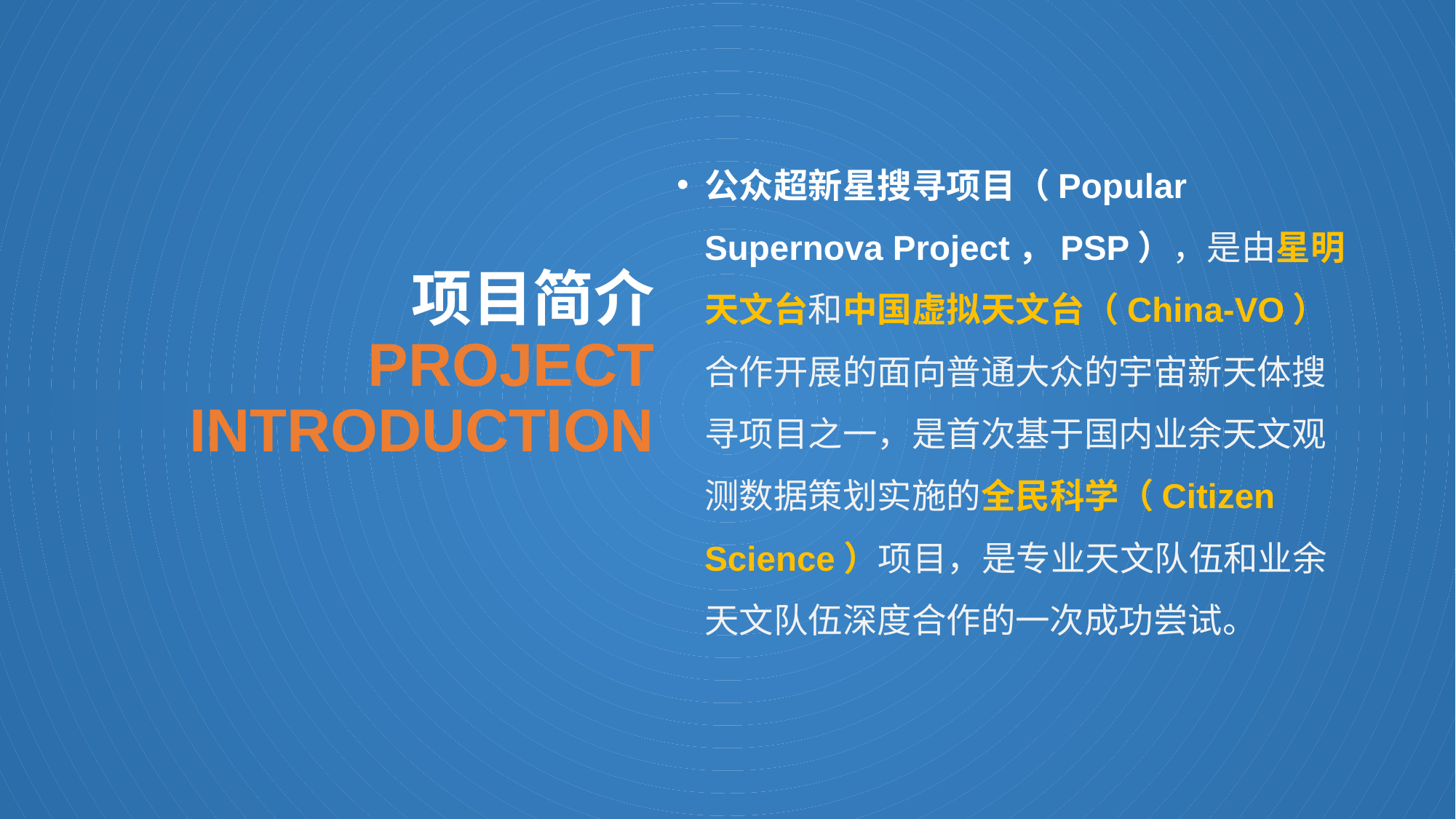

公众超新星搜寻项目（Popular Supernova Project，PSP），是由星明天文台和中国虚拟天文台（China-VO）合作开展的面向普通大众的宇宙新天体搜寻项目之一，是首次基于国内业余天文观测数据策划实施的全民科学（Citizen Science）项目，是专业天文队伍和业余天文队伍深度合作的一次成功尝试。
# 项目简介 PROJECT INTRODUCTION